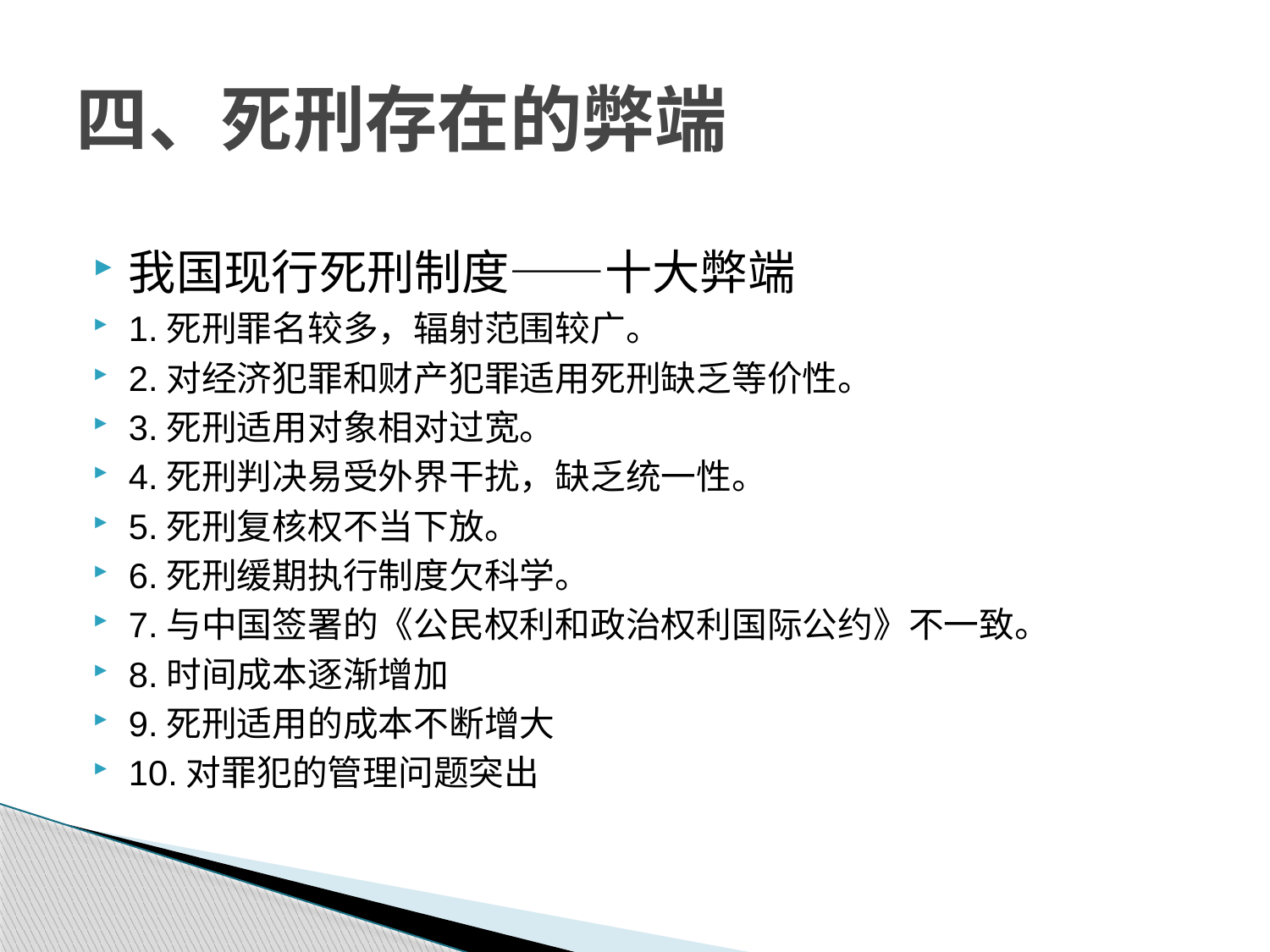

# 四、死刑存在的弊端
我国现行死刑制度——十大弊端
1.死刑罪名较多，辐射范围较广。
2.对经济犯罪和财产犯罪适用死刑缺乏等价性。
3.死刑适用对象相对过宽。
4.死刑判决易受外界干扰，缺乏统一性。
5.死刑复核权不当下放。
6.死刑缓期执行制度欠科学。
7.与中国签署的《公民权利和政治权利国际公约》不一致。
8.时间成本逐渐增加
9.死刑适用的成本不断增大
10.对罪犯的管理问题突出